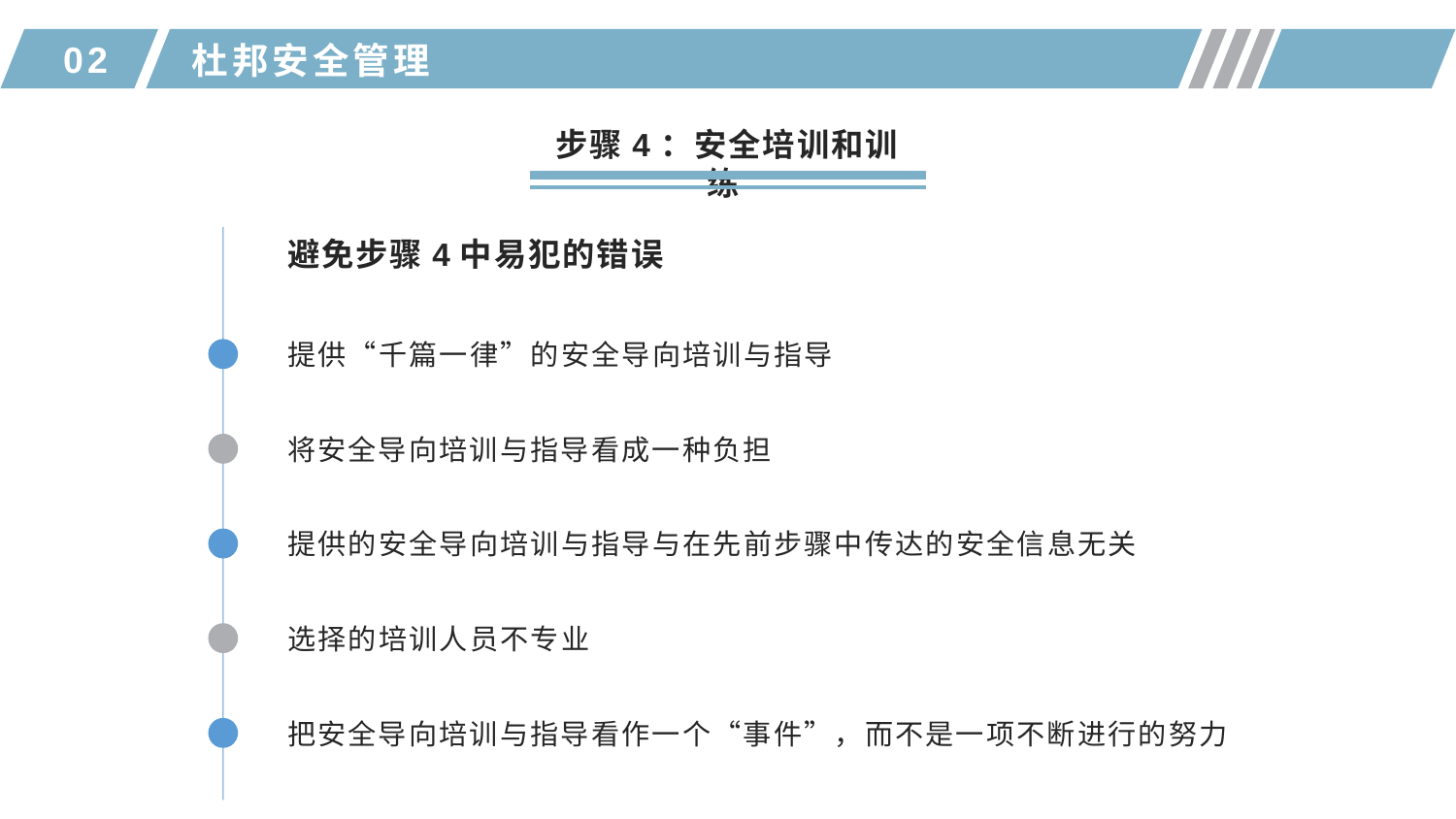

02
杜邦安全管理
步骤4：安全培训和训练

避免步骤4中易犯的错误
提供“千篇一律”的安全导向培训与指导
将安全导向培训与指导看成一种负担
提供的安全导向培训与指导与在先前步骤中传达的安全信息无关
选择的培训人员不专业
把安全导向培训与指导看作一个“事件”，而不是一项不断进行的努力